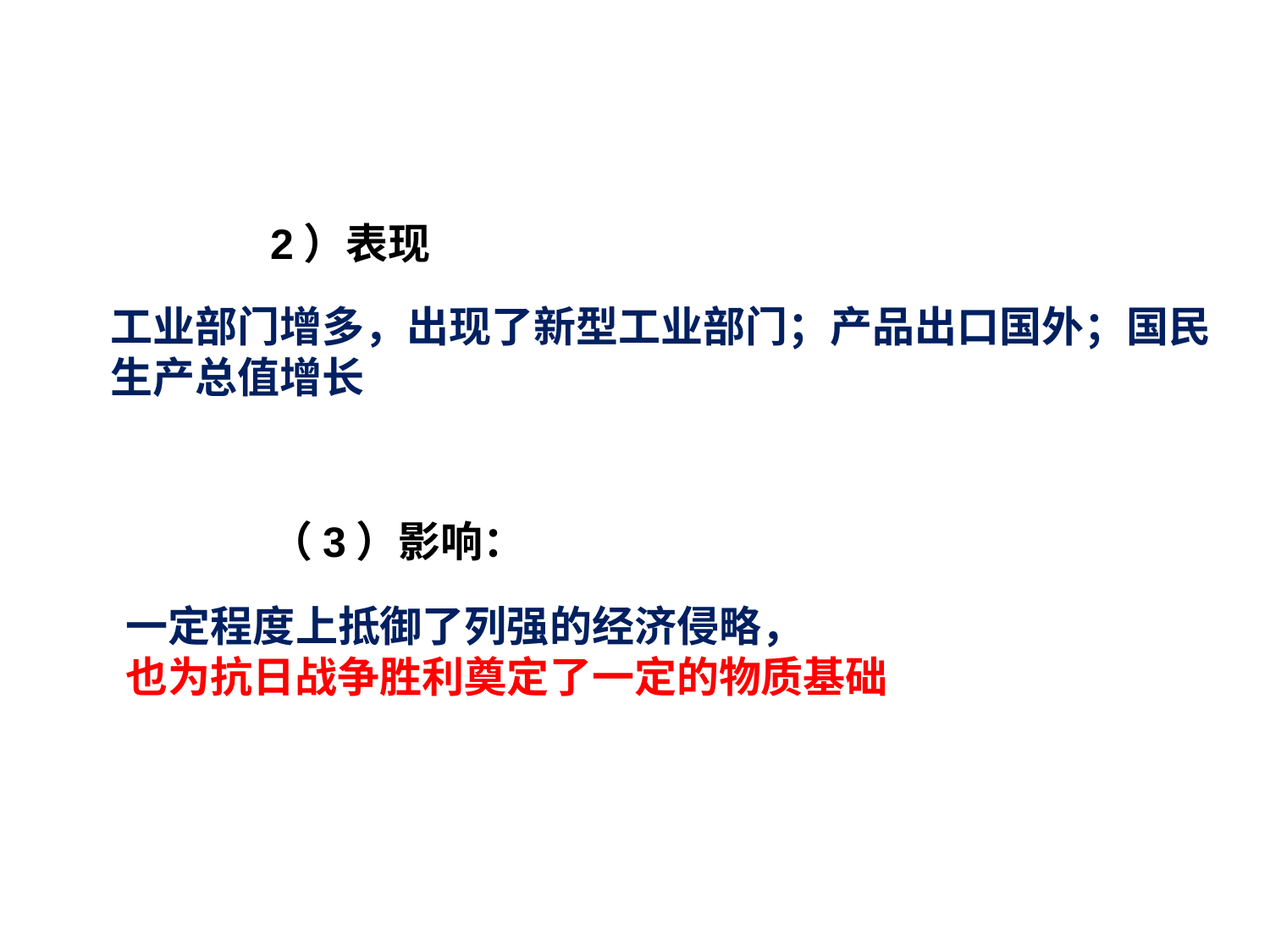

2）表现
工业部门增多，出现了新型工业部门；产品出口国外；国民生产总值增长
（3）影响：
一定程度上抵御了列强的经济侵略，
也为抗日战争胜利奠定了一定的物质基础